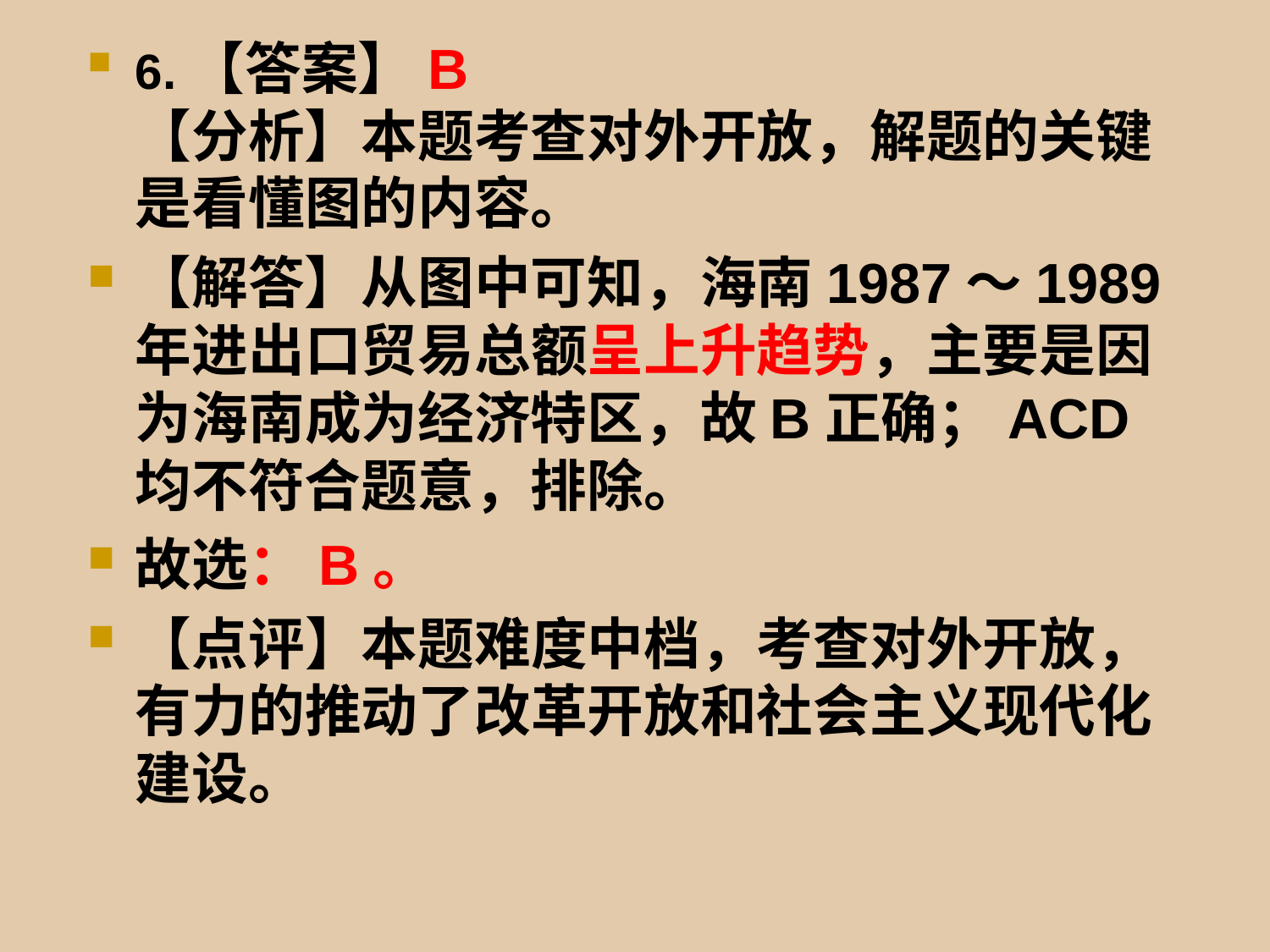

6.【答案】B
【分析】本题考查对外开放，解题的关键是看懂图的内容。
【解答】从图中可知，海南1987～1989年进出口贸易总额呈上升趋势，主要是因为海南成为经济特区，故B正确；ACD均不符合题意，排除。
故选：B。
【点评】本题难度中档，考查对外开放，有力的推动了改革开放和社会主义现代化建设。
#